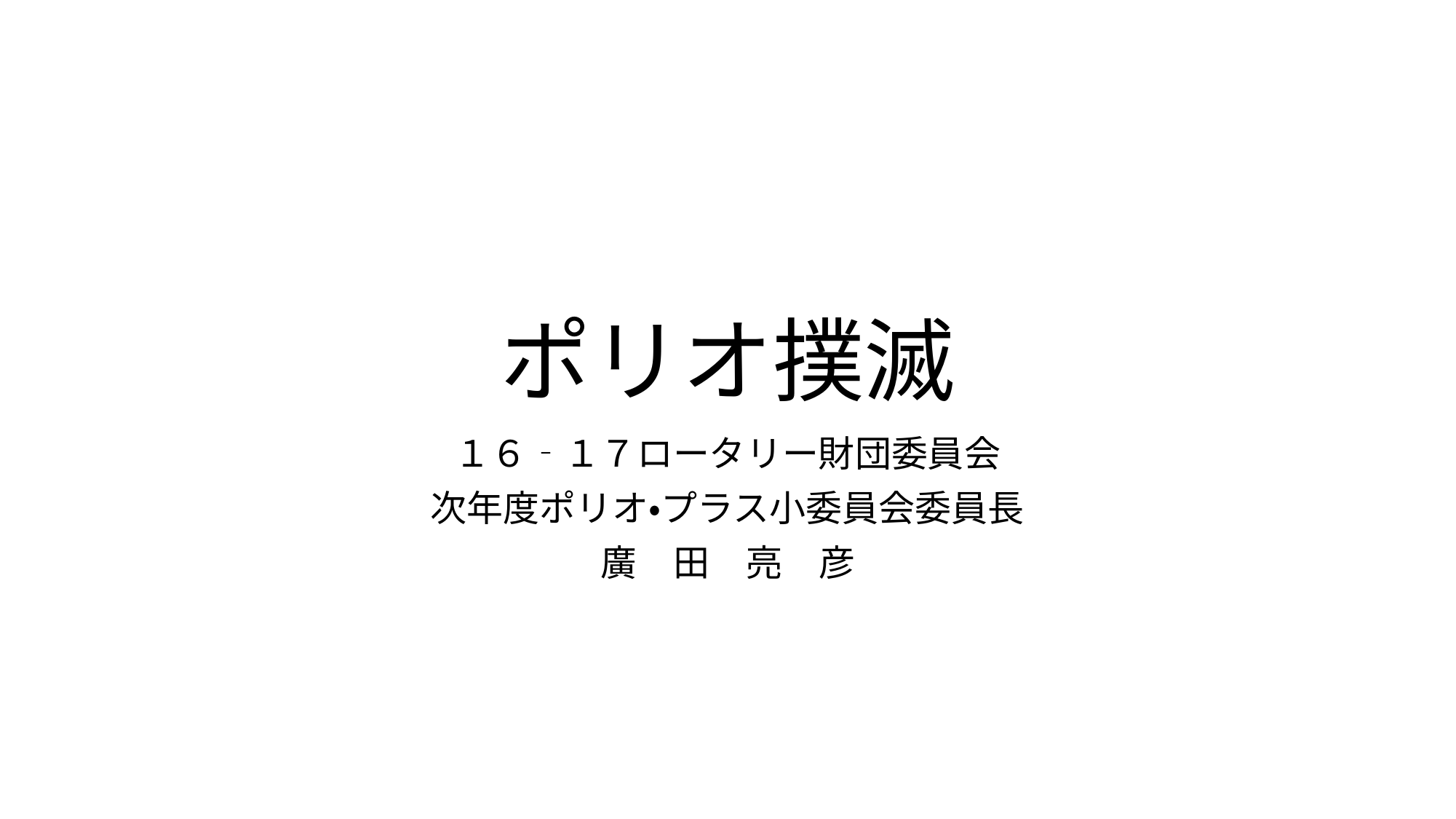

# ポリオ撲滅
１６‐１７ロータリー財団委員会
次年度ポリオ・プラス小委員会委員長
廣　田　亮　彦